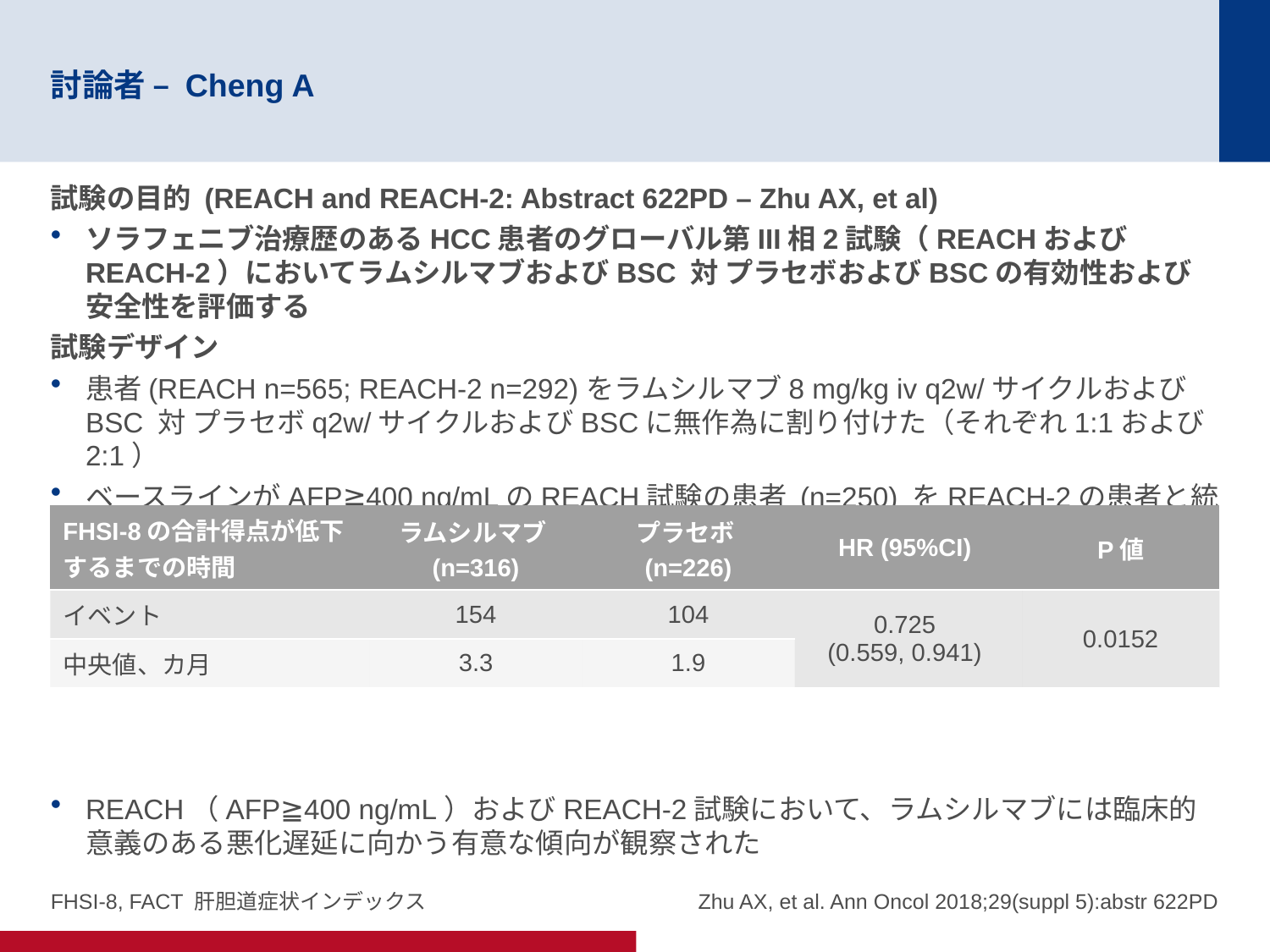

# 討論者 – Cheng A
試験の目的 (REACH and REACH-2: Abstract 622PD – Zhu AX, et al)
ソラフェニブ治療歴のあるHCC患者のグローバル第III相2試験（REACHおよびREACH-2）においてラムシルマブおよびBSC 対 プラセボおよびBSCの有効性および安全性を評価する
試験デザイン
患者(REACH n=565; REACH-2 n=292)をラムシルマブ8 mg/kg iv q2w/サイクルおよびBSC 対 プラセボq2w/サイクルおよびBSCに無作為に割り付けた（それぞれ1:1および2:1）
ベースラインがAFP≧400 ng/mLのREACH試験の患者 (n=250) をREACH-2の患者と統合した
主な結果

REACH（AFP≧400 ng/mL）およびREACH-2試験において、ラムシルマブには臨床的意義のある悪化遅延に向かう有意な傾向が観察された
| FHSI-8の合計得点が低下するまでの時間 | ラムシルマブ (n=316) | プラセボ (n=226) | HR (95%CI) | P値 |
| --- | --- | --- | --- | --- |
| イベント | 154 | 104 | 0.725 (0.559, 0.941) | 0.0152 |
| 中央値、カ月 | 3.3 | 1.9 |  |  |
FHSI-8, FACT 肝胆道症状インデックス
Zhu AX, et al. Ann Oncol 2018;29(suppl 5):abstr 622PD